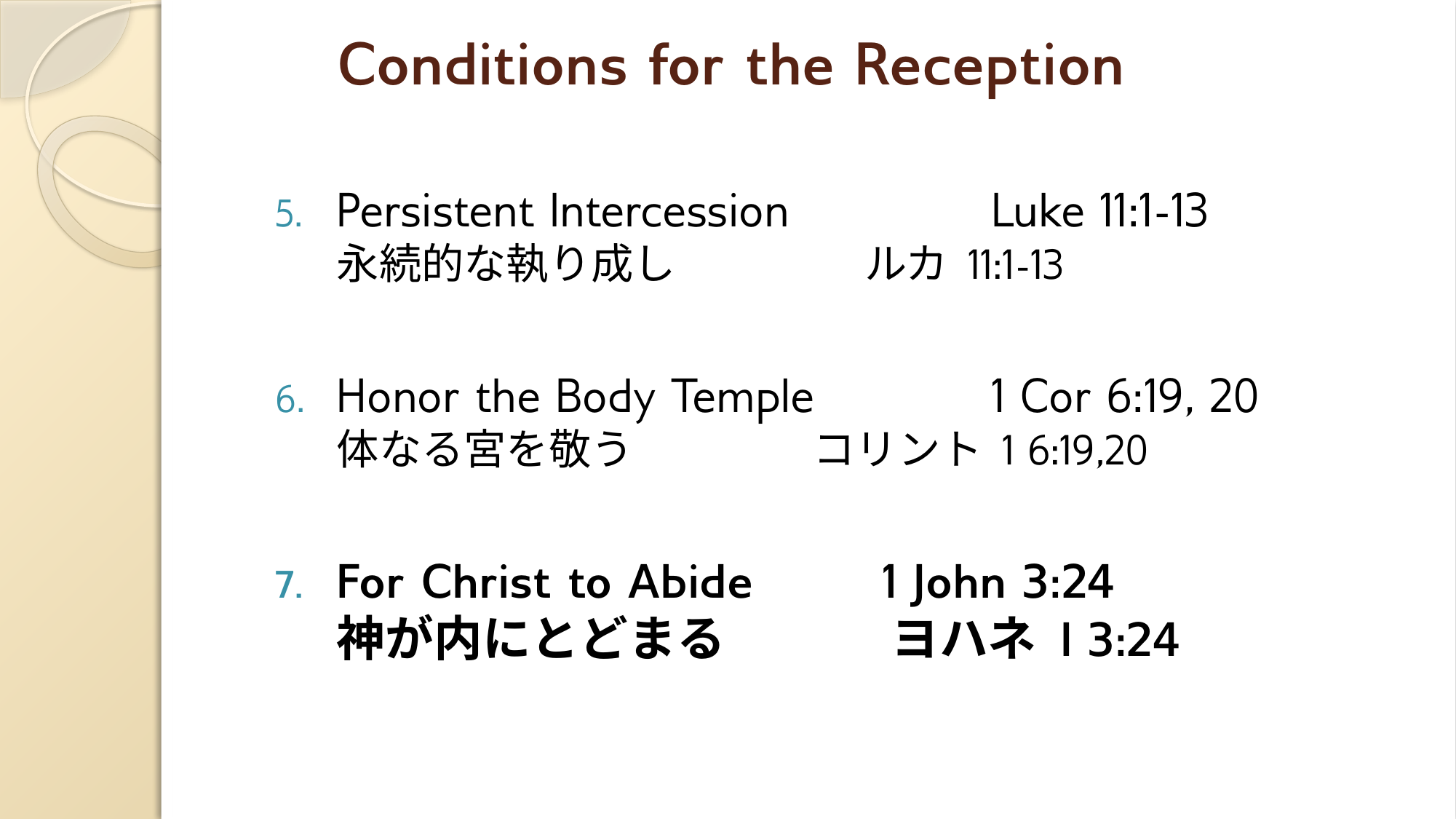

# Conditions for the Reception
Persistent Intercession		Luke 11:1-13
永続的な執り成し                    ルカ 11:1-13

Honor the Body Temple		1 Cor 6:19, 20
体なる宮を敬う                   コリント 1 6:19,20

For Christ to Abide		1 John 3:24
神が内にとどまる               ヨハネ I 3:24